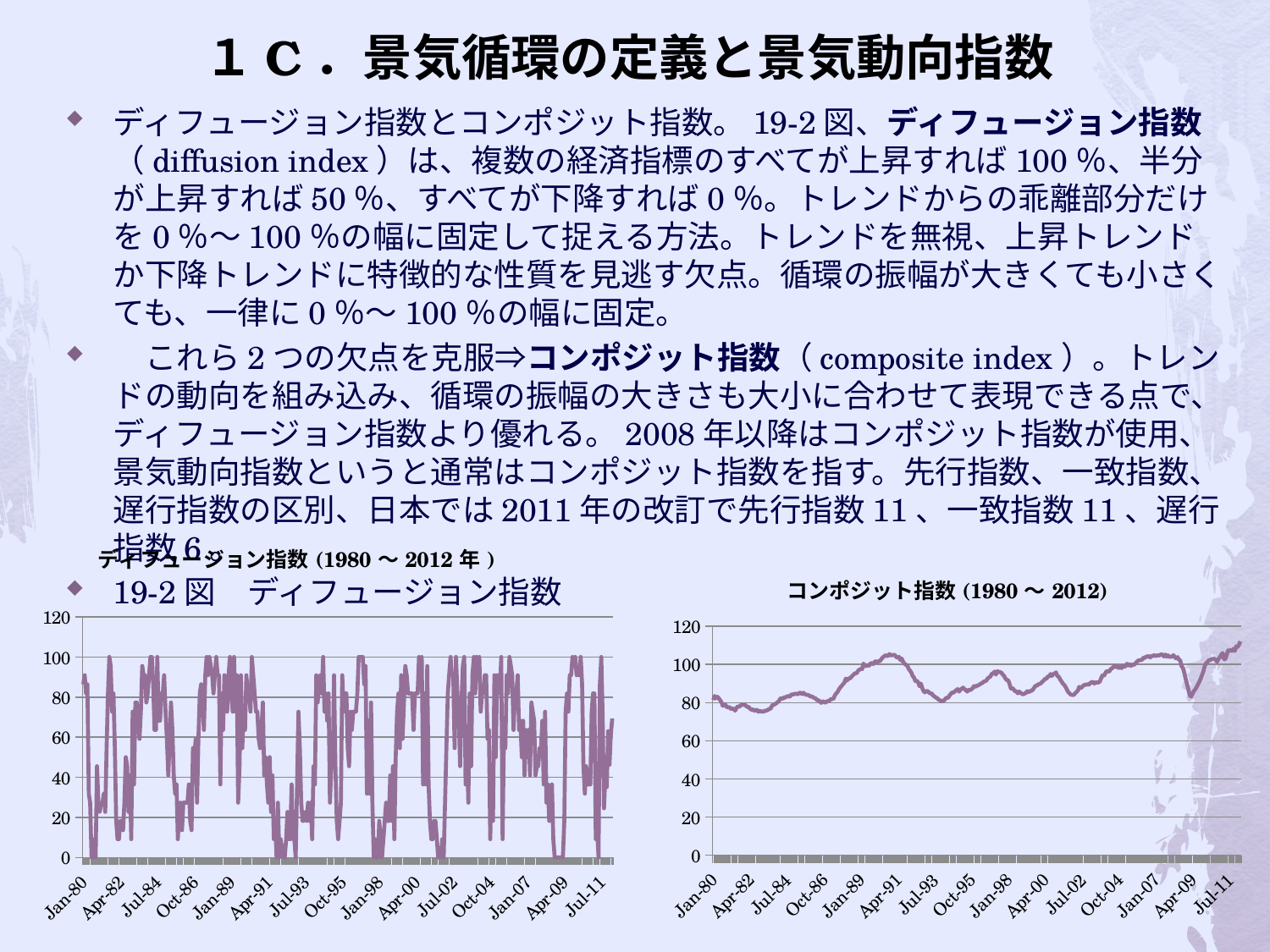

# １C．景気循環の定義と景気動向指数
ディフュージョン指数とコンポジット指数。19-2図、ディフュージョン指数（diffusion index）は、複数の経済指標のすべてが上昇すれば100％、半分が上昇すれば50％、すべてが下降すれば0％。トレンドからの乖離部分だけを0％～100％の幅に固定して捉える方法。トレンドを無視、上昇トレンドか下降トレンドに特徴的な性質を見逃す欠点。循環の振幅が大きくても小さくても、一律に0％～100％の幅に固定。
　これら2つの欠点を克服⇒コンポジット指数（composite index）。トレンドの動向を組み込み、循環の振幅の大きさも大小に合わせて表現できる点で、ディフュージョン指数より優れる。2008年以降はコンポジット指数が使用、景気動向指数というと通常はコンポジット指数を指す。先行指数、一致指数、遅行指数の区別、日本では2011年の改訂で先行指数11、一致指数11、遅行指数6。
19-2図　ディフュージョン指数

### Chart:

| Category |  |
|---|---|
| 29221 | 86.4 |
| 29252 | 90.9 |
| 29281 | 81.8 |
| 29312 | 86.4 |
| 29342 | 31.8 |
| 29373 | 27.3 |
| 29403 | 0.0 |
| 29434 | 0.0 |
| 29465 | 9.1 |
| 29495 | 0.0 |
| 29526 | 45.5 |
| 29556 | 27.3 |
| 29587 | 22.7 |
| 29618 | 27.3 |
| 29646 | 27.3 |
| 29677 | 31.8 |
| 29707 | 22.7 |
| 29738 | 54.5 |
| 29768 | 81.8 |
| 29799 | 100.0 |
| 29830 | 95.5 |
| 29860 | 72.7 |
| 29891 | 81.8 |
| 29921 | 54.5 |
| 29952 | 18.2 |
| 29983 | 9.1 |
| 30011 | 9.1 |
| 30042 | 18.2 |
| 30072 | 18.2 |
| 30103 | 13.6 |
| 30133 | 27.3 |
| 30164 | 50.0 |
| 30195 | 45.5 |
| 30225 | 22.7 |
| 30256 | 40.9 |
| 30286 | 9.1 |
| 30317 | 72.7 |
| 30348 | 36.4 |
| 30376 | 77.3 |
| 30407 | 77.3 |
| 30437 | 68.2 |
| 30468 | 59.1 |
| 30498 | 72.7 |
| 30529 | 95.5 |
| 30560 | 90.9 |
| 30590 | 90.9 |
| 30621 | 77.3 |
| 30651 | 81.8 |
| 30682 | 90.9 |
| 30713 | 100.0 |
| 30742 | 100.0 |
| 30773 | 86.4 |
| 30803 | 63.6 |
| 30834 | 63.6 |
| 30864 | 100.0 |
| 30895 | 68.2 |
| 30926 | 68.2 |
| 30956 | 81.8 |
| 30987 | 81.8 |
| 31017 | 90.9 |
| 31048 | 72.7 |
| 31079 | 59.1 |
| 31107 | 40.9 |
| 31138 | 59.1 |
| 31168 | 77.3 |
| 31199 | 63.6 |
| 31229 | 40.9 |
| 31260 | 31.8 |
| 31291 | 36.4 |
| 31321 | 9.1 |
| 31352 | 22.7 |
| 31382 | 27.3 |
| 31413 | 13.6 |
| 31444 | 27.3 |
| 31472 | 27.3 |
| 31503 | 27.3 |
| 31533 | 27.3 |
| 31564 | 36.4 |
| 31594 | 18.2 |
| 31625 | 13.6 |
| 31656 | 54.5 |
| 31686 | 50.0 |
| 31717 | 59.1 |
| 31747 | 27.3 |
| 31778 | 59.1 |
| 31809 | 81.8 |
| 31837 | 86.4 |
| 31868 | 77.3 |
| 31898 | 63.6 |
| 31929 | 90.9 |
| 31959 | 100.0 |
| 31990 | 90.9 |
| 32021 | 100.0 |
| 32051 | 95.5 |
| 32082 | 90.9 |
| 32112 | 81.8 |
| 32143 | 90.9 |
| 32174 | 100.0 |
| 32203 | 90.9 |
| 32234 | 90.9 |
| 32264 | 36.4 |
| 32295 | 81.8 |
| 32325 | 63.6 |
| 32356 | 90.9 |
| 32387 | 81.8 |
| 32417 | 72.7 |
| 32448 | 90.9 |
| 32478 | 100.0 |
| 32509 | 81.8 |
| 32540 | 72.7 |
| 32568 | 100.0 |
| 32599 | 72.7 |
| 32629 | 90.9 |
| 32660 | 27.3 |
| 32690 | 45.5 |
| 32721 | 90.9 |
| 32752 | 54.5 |
| 32782 | 72.7 |
| 32813 | 63.6 |
| 32843 | 90.9 |
| 32874 | 81.8 |
| 32905 | 81.8 |
| 32933 | 72.7 |
| 32964 | 100.0 |
| 32994 | 90.9 |
| 33025 | 81.8 |
| 33055 | 72.7 |
| 33086 | 72.7 |
| 33117 | 59.1 |
| 33147 | 54.5 |
| 33178 | 63.6 |
| 33208 | 77.3 |
| 33239 | 40.9 |
| 33270 | 50.0 |
| 33298 | 36.4 |
| 33329 | 27.3 |
| 33359 | 50.0 |
| 33390 | 22.7 |
| 33420 | 40.9 |
| 33451 | 9.1 |
| 33482 | 18.2 |
| 33512 | 0.0 |
| 33543 | 27.3 |
| 33573 | 0.0 |
| 33604 | 9.1 |
| 33635 | 4.5 |
| 33664 | 0.0 |
| 33695 | 0.0 |
| 33725 | 9.1 |
| 33756 | 22.7 |
| 33786 | 9.1 |
| 33817 | 9.1 |
| 33848 | 36.4 |
| 33878 | 9.1 |
| 33909 | 9.1 |
| 33939 | 0.0 |
| 33970 | 36.4 |
| 34001 | 72.7 |
| 34029 | 54.5 |
| 34060 | 27.3 |
| 34090 | 18.2 |
| 34121 | 18.2 |
| 34151 | 22.7 |
| 34182 | 18.2 |
| 34213 | 27.3 |
| 34243 | 18.2 |
| 34274 | 27.3 |
| 34304 | 9.1 |
| 34335 | 45.5 |
| 34366 | 36.4 |
| 34394 | 90.9 |
| 34425 | 77.3 |
| 34455 | 86.4 |
| 34486 | 90.9 |
| 34516 | 81.8 |
| 34547 | 100.0 |
| 34578 | 72.7 |
| 34608 | 81.8 |
| 34639 | 68.2 |
| 34669 | 81.8 |
| 34700 | 27.3 |
| 34731 | 45.5 |
| 34759 | 45.5 |
| 34790 | 90.9 |
| 34820 | 45.5 |
| 34851 | 18.2 |
| 34881 | 9.1 |
| 34912 | 18.2 |
| 34943 | 27.3 |
| 34973 | 90.9 |
| 35004 | 72.7 |
| 35034 | 81.8 |
| 35065 | 81.8 |
| 35096 | 54.5 |
| 35125 | 45.5 |
| 35156 | 72.7 |
| 35186 | 63.6 |
| 35217 | 72.7 |
| 35247 | 72.7 |
| 35278 | 72.7 |
| 35309 | 81.8 |
| 35339 | 100.0 |
| 35370 | 100.0 |
| 35400 | 100.0 |
| 35431 | 100.0 |
| 35462 | 86.4 |
| 35490 | 95.5 |
| 35521 | 31.8 |
| 35551 | 68.2 |
| 35582 | 31.8 |
| 35612 | 77.3 |
| 35643 | 27.3 |
| 35674 | 0.0 |
| 35704 | 9.1 |
| 35735 | 0.0 |
| 35765 | 0.0 |
| 35796 | 18.2 |
| 35827 | 9.1 |
| 35855 | 0.0 |
| 35886 | 9.1 |
| 35916 | 18.2 |
| 35947 | 27.3 |
| 35977 | 18.2 |
| 36008 | 18.2 |
| 36039 | 40.9 |
| 36069 | 18.2 |
| 36100 | 45.5 |
| 36130 | 9.1 |
| 36161 | 50.0 |
| 36192 | 72.7 |
| 36220 | 81.8 |
| 36251 | 54.5 |
| 36281 | 90.9 |
| 36312 | 59.1 |
| 36342 | 77.3 |
| 36373 | 95.5 |
| 36404 | 90.9 |
| 36434 | 81.8 |
| 36465 | 81.8 |
| 36495 | 81.8 |
| 36526 | 81.8 |
| 36557 | 63.6 |
| 36586 | 81.8 |
| 36617 | 81.8 |
| 36647 | 81.8 |
| 36678 | 100.0 |
| 36708 | 86.4 |
| 36739 | 100.0 |
| 36770 | 36.4 |
| 36800 | 81.8 |
| 36831 | 36.4 |
| 36861 | 95.5 |
| 36892 | 36.4 |
| 36923 | 18.2 |
| 36951 | 9.1 |
| 36982 | 9.1 |
| 37012 | 18.2 |
| 37043 | 18.2 |
| 37073 | 9.1 |
| 37104 | 0.0 |
| 37135 | 4.5 |
| 37165 | 0.0 |
| 37196 | 9.1 |
| 37226 | 0.0 |
| 37257 | 27.3 |
| 37288 | 54.5 |
| 37316 | 81.8 |
| 37347 | 90.9 |
| 37377 | 100.0 |
| 37408 | 90.9 |
| 37438 | 90.9 |
| 37469 | 54.5 |
| 37500 | 100.0 |
| 37530 | 81.8 |
| 37561 | 72.7 |
| 37591 | 45.5 |
| 37622 | 77.3 |
| 37653 | 95.5 |
| 37681 | 100.0 |
| 37712 | 36.4 |
| 37742 | 54.5 |
| 37773 | 27.3 |
| 37803 | 81.8 |
| 37834 | 45.5 |
| 37865 | 90.9 |
| 37895 | 100.0 |
| 37926 | 81.8 |
| 37956 | 100.0 |
| 37987 | 90.9 |
| 38018 | 100.0 |
| 38047 | 72.7 |
| 38078 | 81.8 |
| 38108 | 81.8 |
| 38139 | 90.9 |
| 38169 | 90.9 |
| 38200 | 59.1 |
| 38231 | 63.6 |
| 38261 | 9.1 |
| 38292 | 45.5 |
| 38322 | 18.2 |
| 38353 | 90.9 |
| 38384 | 50.0 |
| 38412 | 90.9 |
| 38443 | 86.4 |
| 38473 | 81.8 |
| 38504 | 100.0 |
| 38534 | 9.1 |
| 38565 | 63.6 |
| 38596 | 54.5 |
| 38626 | 90.9 |
| 38657 | 81.8 |
| 38687 | 100.0 |
| 38718 | 95.5 |
| 38749 | 90.9 |
| 38777 | 63.6 |
| 38808 | 81.8 |
| 38838 | 81.8 |
| 38869 | 90.9 |
| 38899 | 63.6 |
| 38930 | 68.2 |
| 38961 | 50.0 |
| 38991 | 68.2 |
| 39022 | 40.9 |
| 39052 | 63.6 |
| 39083 | 50.0 |
| 39114 | 63.6 |
| 39142 | 40.9 |
| 39173 | 77.3 |
| 39203 | 72.7 |
| 39234 | 68.2 |
| 39264 | 40.9 |
| 39295 | 45.5 |
| 39326 | 45.5 |
| 39356 | 54.5 |
| 39387 | 54.5 |
| 39417 | 68.2 |
| 39448 | 36.4 |
| 39479 | 72.7 |
| 39508 | 27.3 |
| 39539 | 36.4 |
| 39569 | 18.2 |
| 39600 | 27.3 |
| 39630 | 36.4 |
| 39661 | 9.1 |
| 39692 | 0.0 |
| 39722 | 0.0 |
| 39753 | 0.0 |
| 39783 | 0.0 |
| 39814 | 0.0 |
| 39845 | 0.0 |
| 39873 | 0.0 |
| 39904 | 18.2 |
| 39934 | 72.7 |
| 39965 | 81.8 |
| 39995 | 72.7 |
| 40026 | 90.9 |
| 40057 | 90.9 |
| 40087 | 100.0 |
| 40118 | 95.5 |
| 40148 | 100.0 |
| 40179 | 90.9 |
| 40210 | 90.9 |
| 40238 | 90.9 |
| 40269 | 100.0 |
| 40299 | 86.4 |
| 40330 | 45.5 |
| 40360 | 31.8 |
| 40391 | 45.5 |
| 40422 | 36.4 |
| 40452 | 36.4 |
| 40483 | 36.4 |
| 40513 | 72.7 |
| 40544 | 81.8 |
| 40575 | 81.8 |
| 40603 | 9.1 |
| 40634 | 13.6 |
| 40664 | 0.0 |
| 40695 | 86.4 |
| 40725 | 100.0 |
| 40756 | 70.0 |
| 40787 | 24.488448844884264 |
| 40817 | 41.96919691969197 |
| 40848 | 35.03850385038506 |
| 40878 | 62.99229922992301 |
| 40909 | 46.204620462045995 |
| 40940 | 61.6061606160616 |
| 40969 | 69.30693069306925 |

### Chart:

| Category |  |
|---|---|
| 29221 | 81.4 |
| 29252 | 83.5 |
| 29281 | 82.4 |
| 29312 | 83.1 |
| 29342 | 82.3 |
| 29373 | 81.3 |
| 29403 | 80.2 |
| 29434 | 78.3 |
| 29465 | 79.0 |
| 29495 | 78.8 |
| 29526 | 77.5 |
| 29556 | 77.7 |
| 29587 | 77.5 |
| 29618 | 76.6 |
| 29646 | 76.9 |
| 29677 | 76.7 |
| 29707 | 75.8 |
| 29738 | 77.2 |
| 29768 | 78.1 |
| 29799 | 77.8 |
| 29830 | 78.6 |
| 29860 | 78.8 |
| 29891 | 78.9 |
| 29921 | 78.9 |
| 29952 | 78.3 |
| 29983 | 77.7 |
| 30011 | 77.7 |
| 30042 | 76.7 |
| 30072 | 76.3 |
| 30103 | 76.5 |
| 30133 | 75.7 |
| 30164 | 76.0 |
| 30195 | 76.3 |
| 30225 | 75.2 |
| 30256 | 75.8 |
| 30286 | 75.3 |
| 30317 | 75.4 |
| 30348 | 75.3 |
| 30376 | 75.8 |
| 30407 | 75.9 |
| 30437 | 76.2 |
| 30468 | 76.8 |
| 30498 | 76.8 |
| 30529 | 78.4 |
| 30560 | 78.8 |
| 30590 | 79.2 |
| 30621 | 79.6 |
| 30651 | 80.2 |
| 30682 | 80.8 |
| 30713 | 82.0 |
| 30742 | 82.4 |
| 30773 | 82.0 |
| 30803 | 82.8 |
| 30834 | 82.8 |
| 30864 | 83.3 |
| 30895 | 83.4 |
| 30926 | 83.1 |
| 30956 | 84.2 |
| 30987 | 84.3 |
| 31017 | 84.4 |
| 31048 | 84.7 |
| 31079 | 84.6 |
| 31107 | 84.4 |
| 31138 | 85.1 |
| 31168 | 85.2 |
| 31199 | 84.5 |
| 31229 | 85.2 |
| 31260 | 84.5 |
| 31291 | 84.1 |
| 31321 | 84.1 |
| 31352 | 83.8 |
| 31382 | 83.3 |
| 31413 | 83.3 |
| 31444 | 82.9 |
| 31472 | 82.4 |
| 31503 | 82.2 |
| 31533 | 81.3 |
| 31564 | 81.3 |
| 31594 | 80.6 |
| 31625 | 79.9 |
| 31656 | 80.8 |
| 31686 | 80.4 |
| 31717 | 79.9 |
| 31747 | 80.6 |
| 31778 | 80.9 |
| 31809 | 81.0 |
| 31837 | 81.8 |
| 31868 | 81.9 |
| 31898 | 82.1 |
| 31929 | 83.8 |
| 31959 | 84.8 |
| 31990 | 85.6 |
| 32021 | 87.0 |
| 32051 | 88.0 |
| 32082 | 88.8 |
| 32112 | 89.7 |
| 32143 | 90.5 |
| 32174 | 92.6 |
| 32203 | 91.6 |
| 32234 | 92.8 |
| 32264 | 92.6 |
| 32295 | 93.4 |
| 32325 | 94.2 |
| 32356 | 94.9 |
| 32387 | 95.5 |
| 32417 | 95.4 |
| 32448 | 96.7 |
| 32478 | 97.3 |
| 32509 | 97.7 |
| 32540 | 97.6 |
| 32568 | 100.5 |
| 32599 | 99.2 |
| 32629 | 99.2 |
| 32660 | 99.8 |
| 32690 | 99.4 |
| 32721 | 100.4 |
| 32752 | 100.8 |
| 32782 | 100.2 |
| 32813 | 101.2 |
| 32843 | 101.8 |
| 32874 | 101.3 |
| 32905 | 101.7 |
| 32933 | 101.8 |
| 32964 | 102.7 |
| 32994 | 103.7 |
| 33025 | 104.2 |
| 33055 | 104.8 |
| 33086 | 104.6 |
| 33117 | 104.4 |
| 33147 | 105.5 |
| 33178 | 104.8 |
| 33208 | 104.9 |
| 33239 | 105.1 |
| 33270 | 104.9 |
| 33298 | 103.9 |
| 33329 | 103.6 |
| 33359 | 104.0 |
| 33390 | 102.3 |
| 33420 | 103.1 |
| 33451 | 101.4 |
| 33482 | 100.5 |
| 33512 | 99.8 |
| 33543 | 99.7 |
| 33573 | 97.8 |
| 33604 | 96.8 |
| 33635 | 95.8 |
| 33664 | 94.0 |
| 33695 | 93.1 |
| 33725 | 91.3 |
| 33756 | 91.5 |
| 33786 | 90.6 |
| 33817 | 88.6 |
| 33848 | 90.0 |
| 33878 | 87.7 |
| 33909 | 86.1 |
| 33939 | 85.4 |
| 33970 | 86.0 |
| 34001 | 86.1 |
| 34029 | 85.3 |
| 34060 | 84.8 |
| 34090 | 84.8 |
| 34121 | 83.7 |
| 34151 | 83.3 |
| 34182 | 82.6 |
| 34213 | 82.4 |
| 34243 | 81.5 |
| 34274 | 81.3 |
| 34304 | 80.5 |
| 34335 | 80.9 |
| 34366 | 81.1 |
| 34394 | 82.1 |
| 34425 | 82.6 |
| 34455 | 82.5 |
| 34486 | 83.8 |
| 34516 | 84.6 |
| 34547 | 85.4 |
| 34578 | 85.2 |
| 34608 | 86.0 |
| 34639 | 86.5 |
| 34669 | 87.1 |
| 34700 | 85.8 |
| 34731 | 86.8 |
| 34759 | 87.4 |
| 34790 | 87.9 |
| 34820 | 87.0 |
| 34851 | 86.6 |
| 34881 | 85.8 |
| 34912 | 86.8 |
| 34943 | 86.5 |
| 34973 | 87.0 |
| 35004 | 87.6 |
| 35034 | 88.7 |
| 35065 | 88.3 |
| 35096 | 88.9 |
| 35125 | 89.0 |
| 35156 | 89.5 |
| 35186 | 90.0 |
| 35217 | 90.3 |
| 35247 | 91.0 |
| 35278 | 91.2 |
| 35309 | 91.6 |
| 35339 | 92.7 |
| 35370 | 93.3 |
| 35400 | 93.7 |
| 35431 | 95.2 |
| 35462 | 95.2 |
| 35490 | 96.3 |
| 35521 | 94.7 |
| 35551 | 96.4 |
| 35582 | 96.2 |
| 35612 | 96.0 |
| 35643 | 95.7 |
| 35674 | 94.7 |
| 35704 | 94.0 |
| 35735 | 92.6 |
| 35765 | 91.8 |
| 35796 | 91.8 |
| 35827 | 89.7 |
| 35855 | 87.4 |
| 35886 | 87.7 |
| 35916 | 86.9 |
| 35947 | 86.0 |
| 35977 | 85.9 |
| 36008 | 84.9 |
| 36039 | 85.8 |
| 36069 | 85.1 |
| 36100 | 84.7 |
| 36130 | 84.3 |
| 36161 | 84.8 |
| 36192 | 85.1 |
| 36220 | 86.0 |
| 36251 | 85.5 |
| 36281 | 86.1 |
| 36312 | 86.2 |
| 36342 | 86.8 |
| 36373 | 87.8 |
| 36404 | 88.9 |
| 36434 | 88.9 |
| 36465 | 89.6 |
| 36495 | 89.8 |
| 36526 | 90.2 |
| 36557 | 91.0 |
| 36586 | 91.6 |
| 36617 | 92.5 |
| 36647 | 92.5 |
| 36678 | 93.8 |
| 36708 | 93.7 |
| 36739 | 95.0 |
| 36770 | 94.0 |
| 36800 | 95.0 |
| 36831 | 95.2 |
| 36861 | 95.9 |
| 36892 | 94.0 |
| 36923 | 93.6 |
| 36951 | 92.2 |
| 36982 | 91.2 |
| 37012 | 90.0 |
| 37043 | 89.3 |
| 37073 | 88.3 |
| 37104 | 86.8 |
| 37135 | 85.5 |
| 37165 | 84.8 |
| 37196 | 84.1 |
| 37226 | 84.1 |
| 37257 | 84.0 |
| 37288 | 84.9 |
| 37316 | 85.6 |
| 37347 | 86.3 |
| 37377 | 88.3 |
| 37408 | 87.6 |
| 37438 | 88.1 |
| 37469 | 89.0 |
| 37500 | 89.3 |
| 37530 | 89.4 |
| 37561 | 89.6 |
| 37591 | 89.4 |
| 37622 | 90.2 |
| 37653 | 90.7 |
| 37681 | 90.9 |
| 37712 | 90.0 |
| 37742 | 90.7 |
| 37773 | 90.5 |
| 37803 | 90.6 |
| 37834 | 91.0 |
| 37865 | 92.7 |
| 37895 | 94.3 |
| 37926 | 94.0 |
| 37956 | 95.2 |
| 37987 | 96.5 |
| 38018 | 96.4 |
| 38047 | 96.3 |
| 38078 | 97.5 |
| 38108 | 98.0 |
| 38139 | 98.6 |
| 38169 | 99.5 |
| 38200 | 98.6 |
| 38231 | 98.8 |
| 38261 | 98.2 |
| 38292 | 99.0 |
| 38322 | 98.1 |
| 38353 | 99.3 |
| 38384 | 98.7 |
| 38412 | 99.3 |
| 38443 | 100.4 |
| 38473 | 99.5 |
| 38504 | 100.1 |
| 38534 | 99.3 |
| 38565 | 100.1 |
| 38596 | 99.8 |
| 38626 | 100.4 |
| 38657 | 101.2 |
| 38687 | 102.0 |
| 38718 | 102.2 |
| 38749 | 102.3 |
| 38777 | 102.5 |
| 38808 | 103.6 |
| 38838 | 103.4 |
| 38869 | 104.1 |
| 38899 | 104.1 |
| 38930 | 104.5 |
| 38961 | 103.7 |
| 38991 | 104.4 |
| 39022 | 104.5 |
| 39052 | 104.9 |
| 39083 | 104.4 |
| 39114 | 104.8 |
| 39142 | 104.7 |
| 39173 | 104.9 |
| 39203 | 105.3 |
| 39234 | 105.2 |
| 39264 | 104.2 |
| 39295 | 105.2 |
| 39326 | 104.1 |
| 39356 | 104.8 |
| 39387 | 103.9 |
| 39417 | 104.2 |
| 39448 | 104.0 |
| 39479 | 104.9 |
| 39508 | 103.9 |
| 39539 | 103.2 |
| 39569 | 103.9 |
| 39600 | 102.6 |
| 39630 | 102.1 |
| 39661 | 99.1 |
| 39692 | 98.1 |
| 39722 | 95.6 |
| 39753 | 92.4 |
| 39783 | 89.6 |
| 39814 | 86.7 |
| 39845 | 83.6 |
| 39873 | 83.2 |
| 39904 | 84.6 |
| 39934 | 86.1 |
| 39965 | 87.0 |
| 39995 | 88.2 |
| 40026 | 89.6 |
| 40057 | 91.1 |
| 40087 | 92.7 |
| 40118 | 94.6 |
| 40148 | 96.5 |
| 40179 | 99.4 |
| 40210 | 100.7 |
| 40238 | 101.4 |
| 40269 | 102.3 |
| 40299 | 102.4 |
| 40330 | 102.8 |
| 40360 | 102.9 |
| 40391 | 103.0 |
| 40422 | 102.3 |
| 40452 | 101.4 |
| 40483 | 102.9 |
| 40513 | 103.9 |
| 40544 | 105.1 |
| 40575 | 106.0 |
| 40603 | 102.8 |
| 40634 | 102.8 |
| 40664 | 105.1 |
| 40695 | 107.4 |
| 40725 | 107.1 |
| 40756 | 107.6 |
| 40787 | 107.13620689655063 |
| 40817 | 108.17974137930958 |
| 40848 | 107.13620689655063 |
| 40878 | 109.57112068965577 |
| 40909 | 109.22327586206895 |
| 40940 | 110.38275862068859 |
| 40969 | 112.12198275861972 |